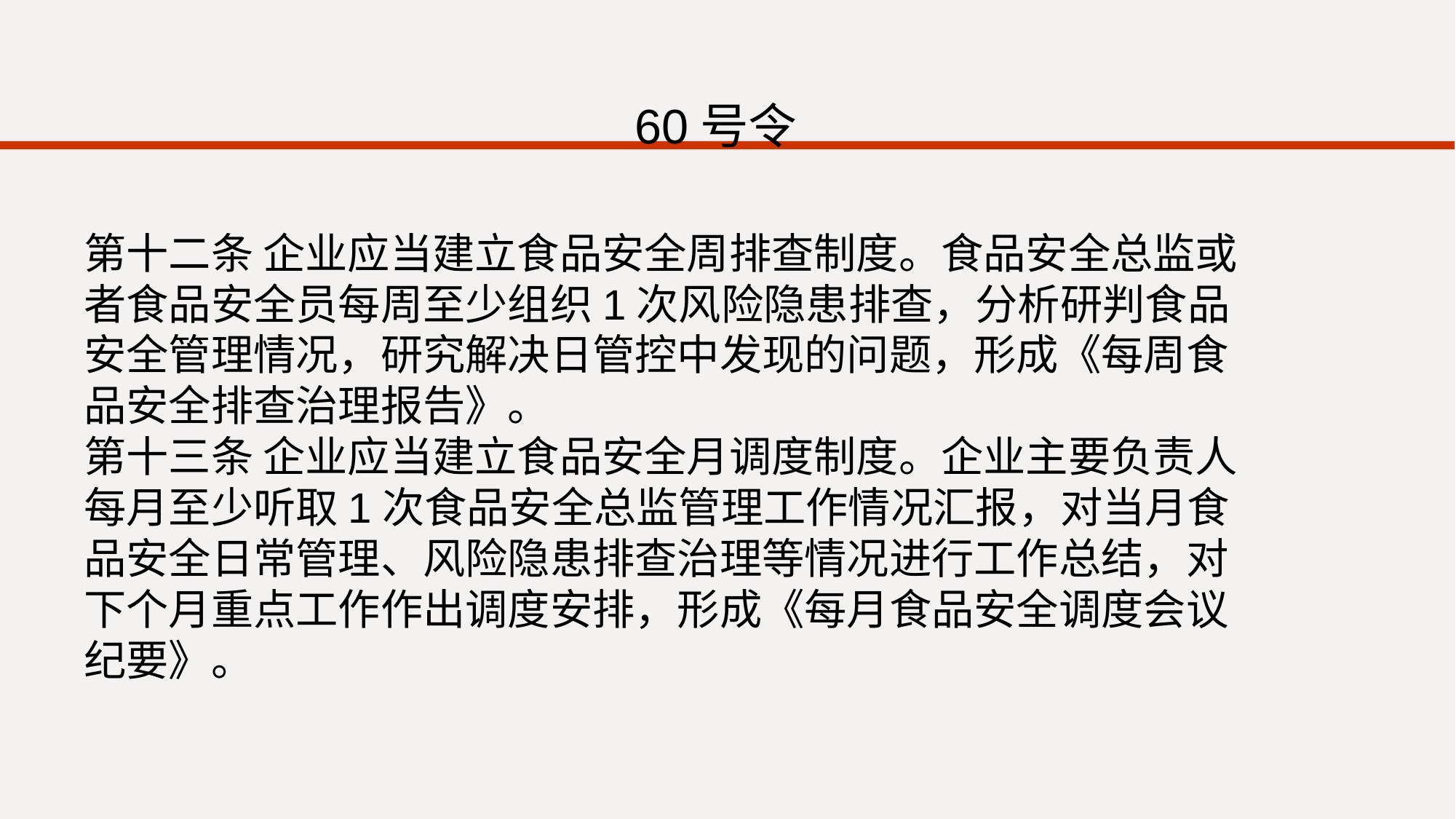

60号令
第十二条 企业应当建立食品安全周排查制度。食品安全总监或者食品安全员每周至少组织1次风险隐患排查，分析研判食品安全管理情况，研究解决日管控中发现的问题，形成《每周食品安全排查治理报告》。
第十三条 企业应当建立食品安全月调度制度。企业主要负责人每月至少听取1次食品安全总监管理工作情况汇报，对当月食品安全日常管理、风险隐患排查治理等情况进行工作总结，对下个月重点工作作出调度安排，形成《每月食品安全调度会议纪要》。